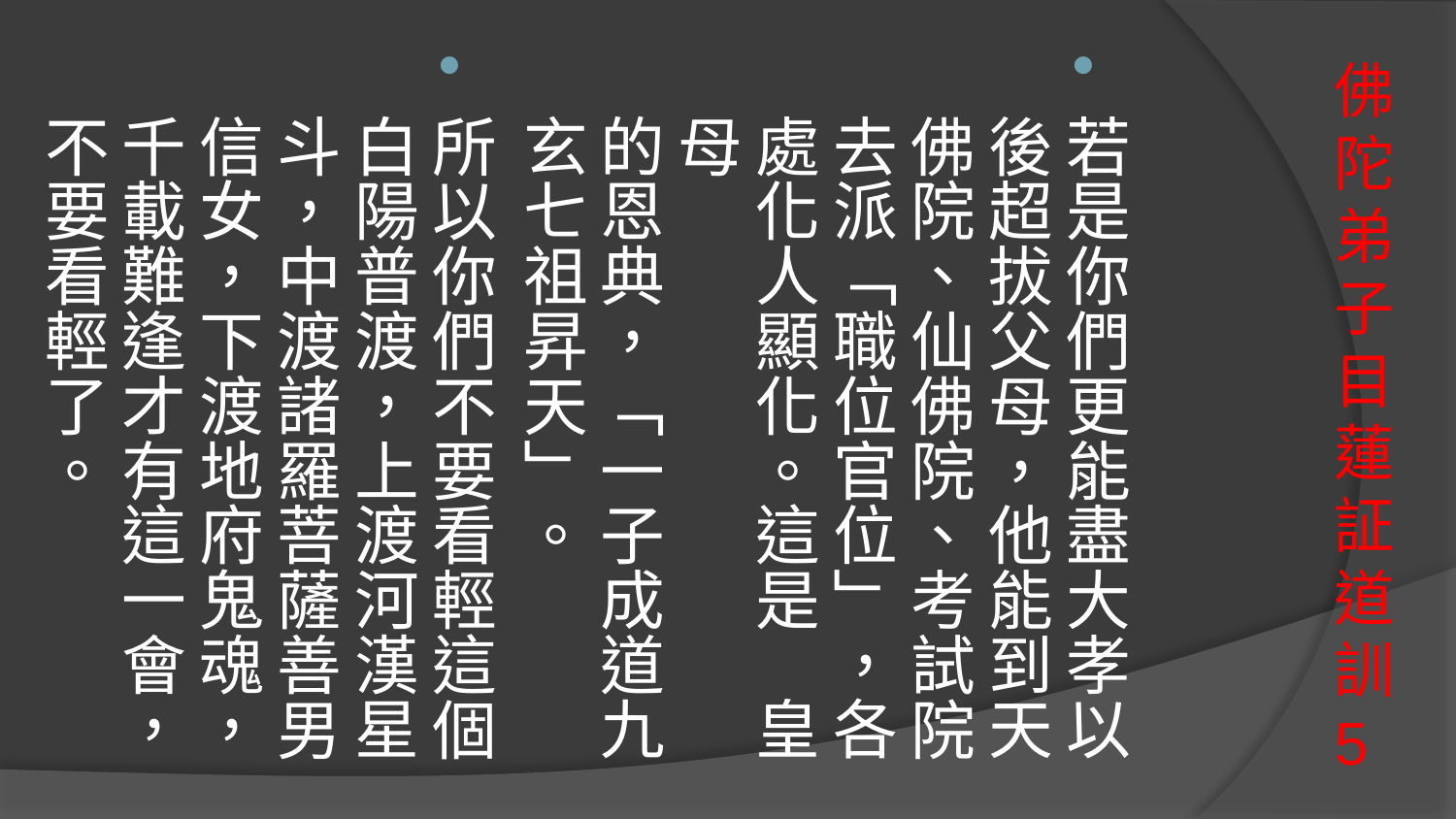

若是你們更能盡大孝以後超拔父母，他能到天佛院、仙佛院、考試院去派「職位官位」，各處化人顯化。這是　皇母
的恩典，「一子成道九玄七祖昇天」。
所以你們不要看輕這個白陽普渡，上渡河漢星斗，中渡諸羅菩薩善男信女，下渡地府鬼魂，千載難逢才有這一會，不要看輕了。
# 佛陀弟子目蓮証道訓5